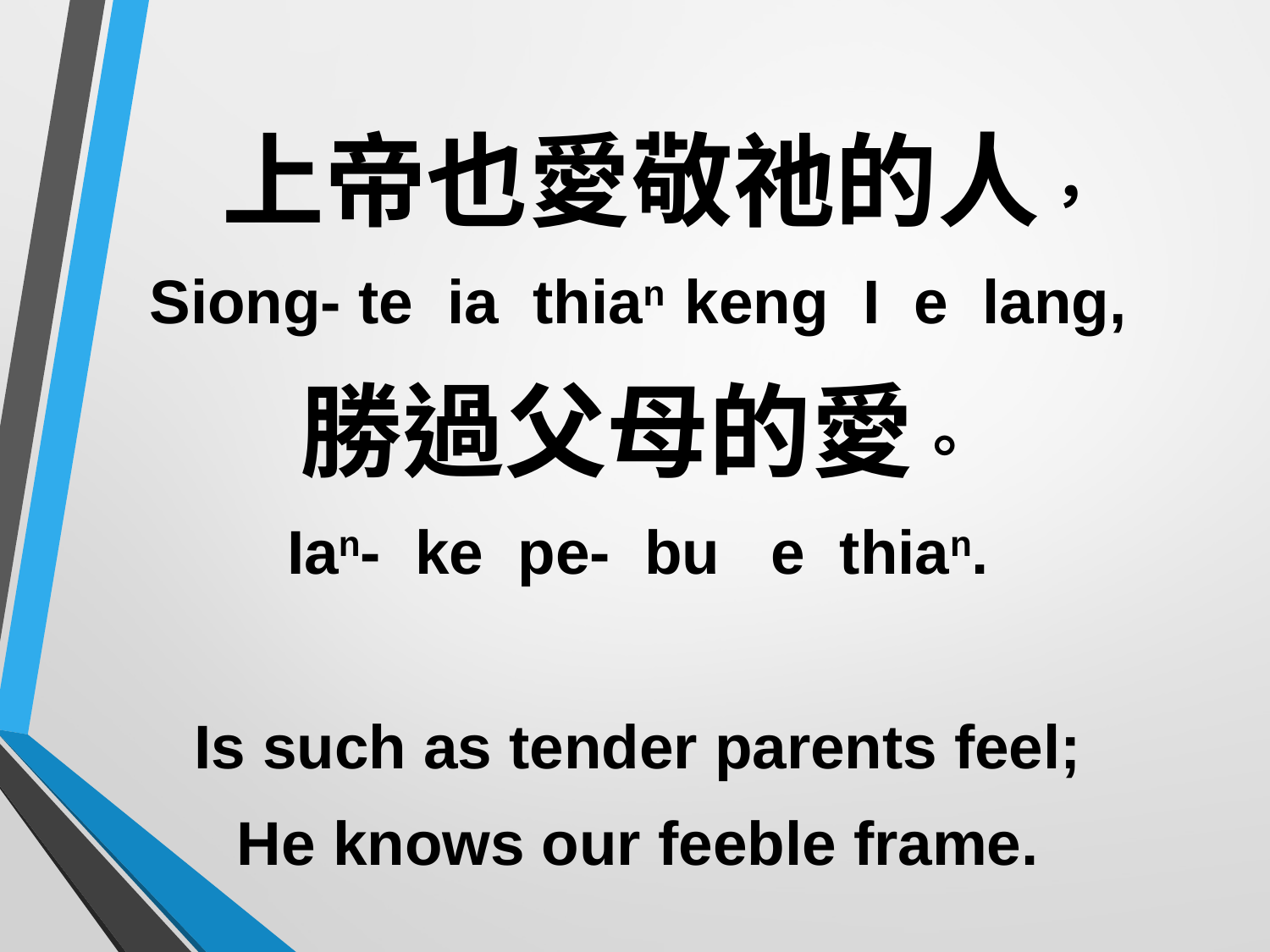

上帝也愛敬祂的人，
Siong- te  ia  thian  keng  I  e  lang,
勝過父母的愛。
Ian-  ke  pe-  bu   e  thian.

Is such as tender parents feel;
He knows our feeble frame.